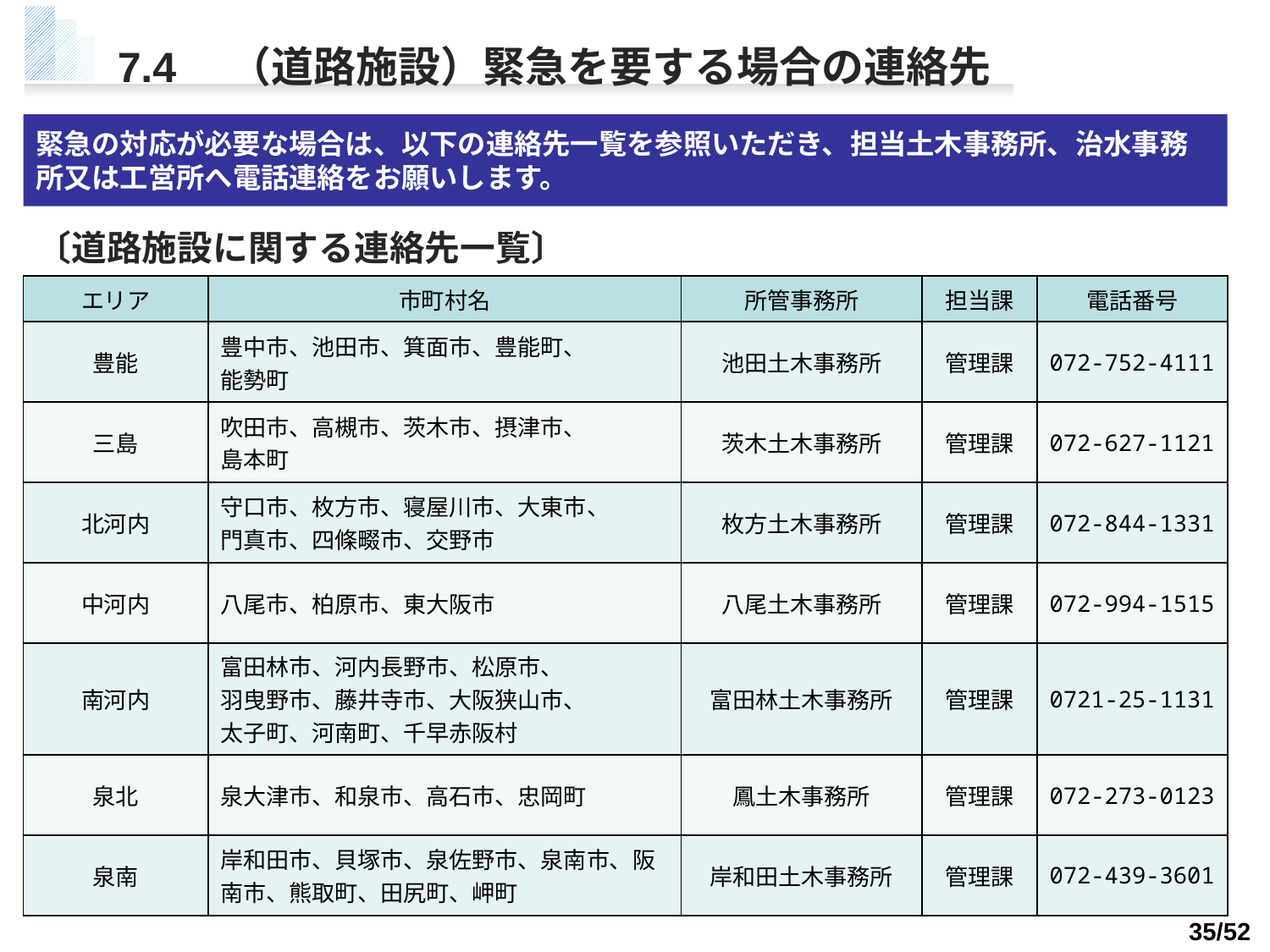

# 7.4　（道路施設）緊急を要する場合の連絡先
緊急の対応が必要な場合は、以下の連絡先一覧を参照いただき、担当土木事務所、治水事務所又は工営所へ電話連絡をお願いします。
〔道路施設に関する連絡先一覧〕
| エリア | 市町村名 | 所管事務所 | 担当課 | 電話番号 |
| --- | --- | --- | --- | --- |
| 豊能 | 豊中市、池田市、箕面市、豊能町、 能勢町 | 池田土木事務所 | 管理課 | 072-752-4111 |
| 三島 | 吹田市、高槻市、茨木市、摂津市、 島本町 | 茨木土木事務所 | 管理課 | 072-627-1121 |
| 北河内 | 守口市、枚方市、寝屋川市、大東市、 門真市、四條畷市、交野市 | 枚方土木事務所 | 管理課 | 072-844-1331 |
| 中河内 | 八尾市、柏原市、東大阪市 | 八尾土木事務所 | 管理課 | 072-994-1515 |
| 南河内 | 富田林市、河内長野市、松原市、 羽曳野市、藤井寺市、大阪狭山市、 太子町、河南町、千早赤阪村 | 富田林土木事務所 | 管理課 | 0721-25-1131 |
| 泉北 | 泉大津市、和泉市、高石市、忠岡町 | 鳳土木事務所 | 管理課 | 072-273-0123 |
| 泉南 | 岸和田市、貝塚市、泉佐野市、泉南市、阪南市、熊取町、田尻町、岬町 | 岸和田土木事務所 | 管理課 | 072-439-3601 |